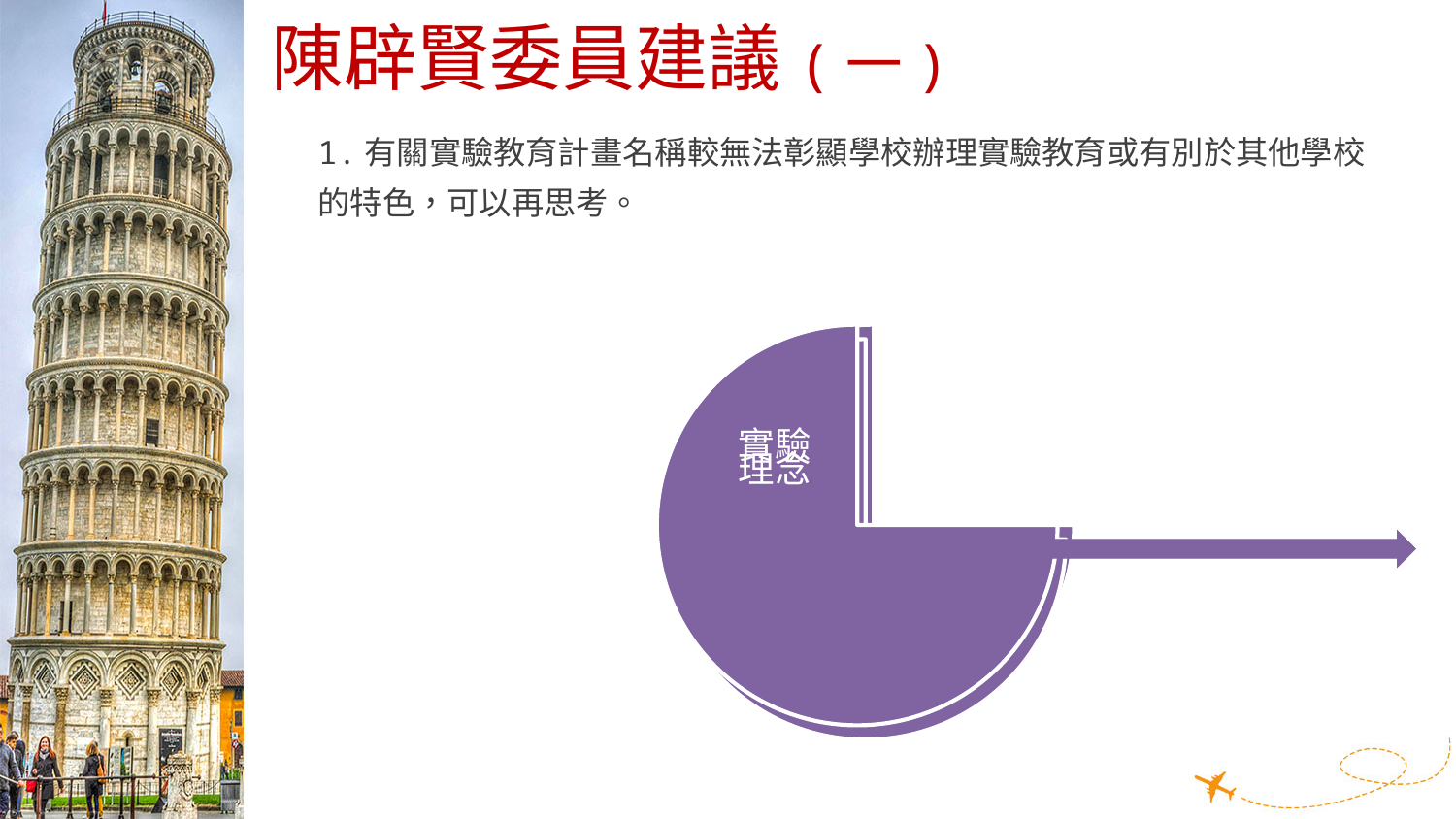

# 陳辟賢委員建議(一)

1.有關實驗教育計畫名稱較無法彰顯學校辦理實驗教育或有別於其他學校的特色，可以再思考。

生涯
自主
多能
亮點
實驗
理念